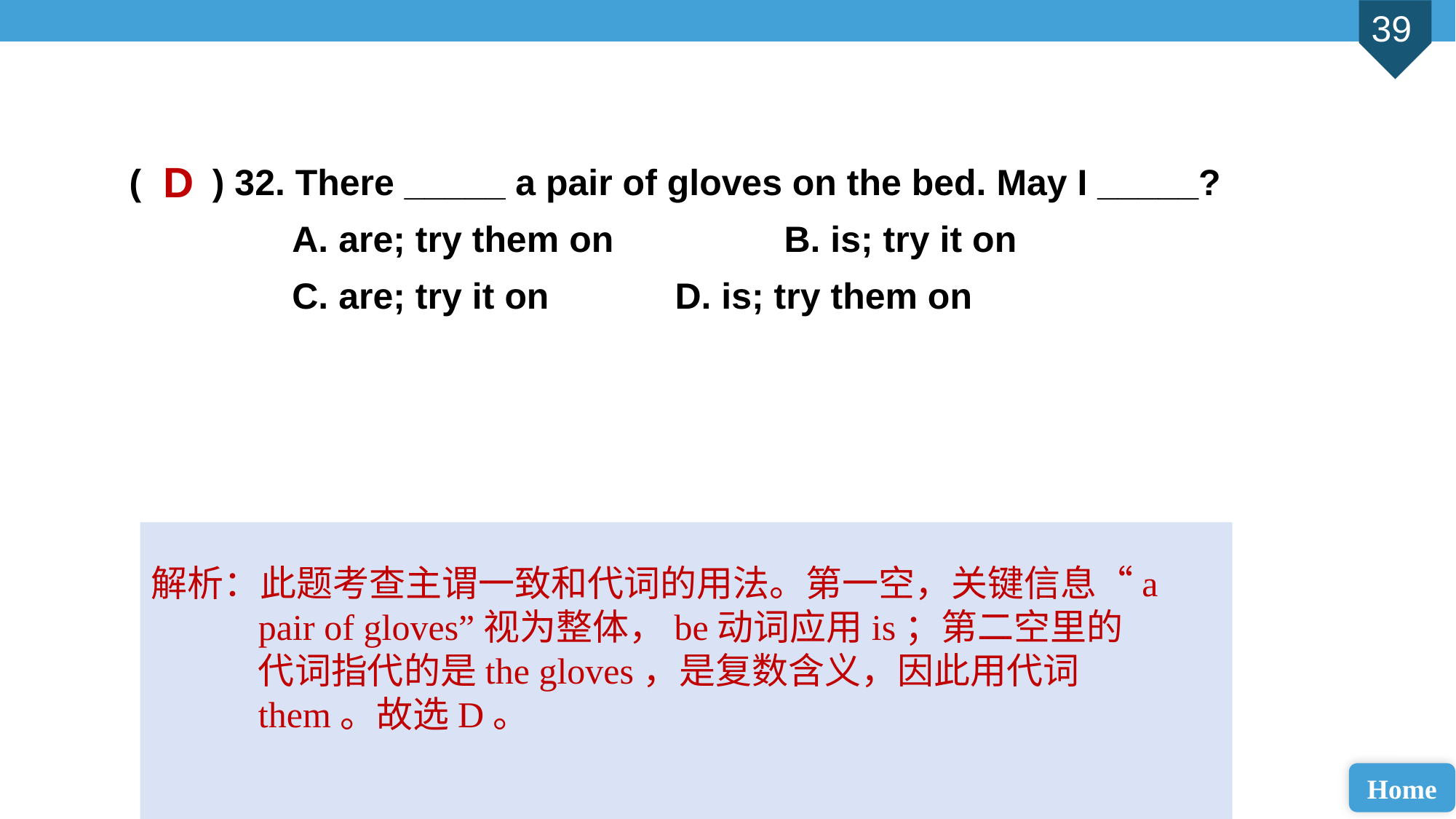

(       ) 32. There _____ a pair of gloves on the bed. May I _____?
                A. are; try them on 		B. is; try it on
                C. are; try it on 		D. is; try them on
D

解析：此题考查主谓一致和代词的用法。第一空，关键信息“a pair of gloves”视为整体，be动词应用is；第二空里的代词指代的是the gloves，是复数含义，因此用代词them。故选D。